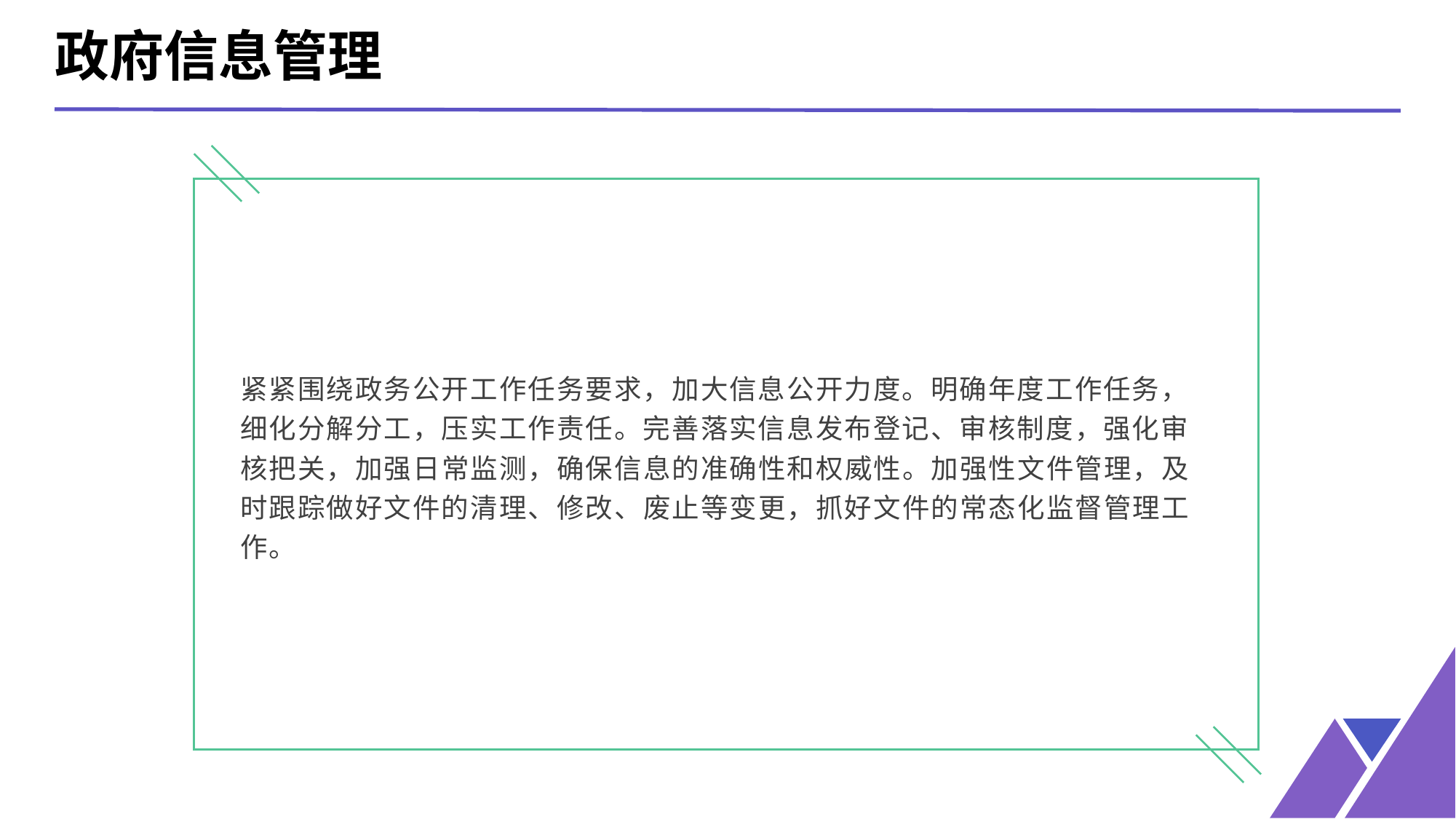

政府信息管理

紧紧围绕政务公开工作任务要求，加大信息公开力度。明确年度工作任务，细化分解分工，压实工作责任。完善落实信息发布登记、审核制度，强化审核把关，加强日常监测，确保信息的准确性和权威性。加强性文件管理，及时跟踪做好文件的清理、修改、废止等变更，抓好文件的常态化监督管理工作。